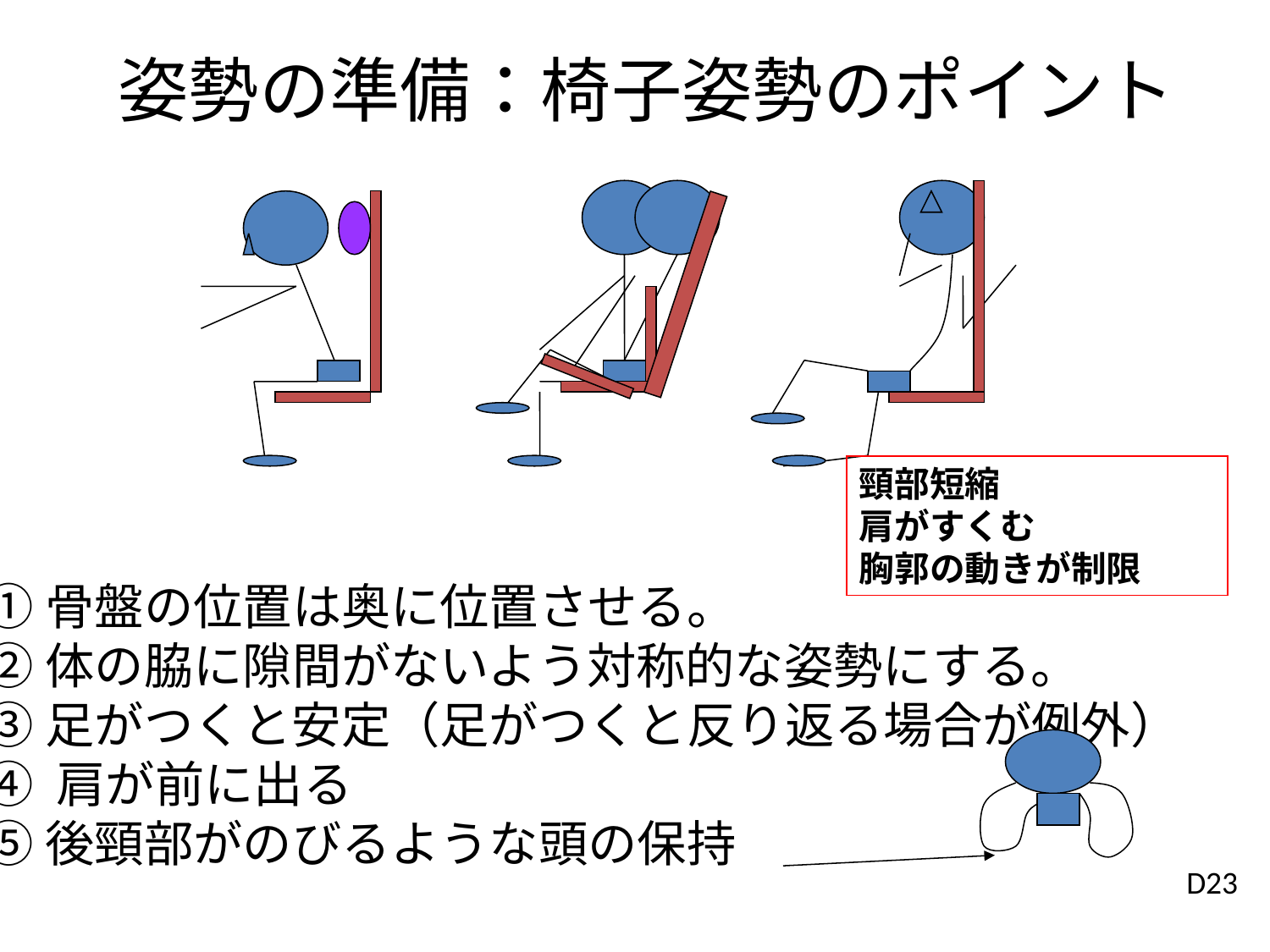

姿勢の準備：椅子姿勢のポイント

頸部短縮
肩がすくむ
胸郭の動きが制限
①骨盤の位置は奥に位置させる。
②体の脇に隙間がないよう対称的な姿勢にする。
③足がつくと安定（足がつくと反り返る場合が例外）
④ 肩が前に出る
⑤後頸部がのびるような頭の保持

D23